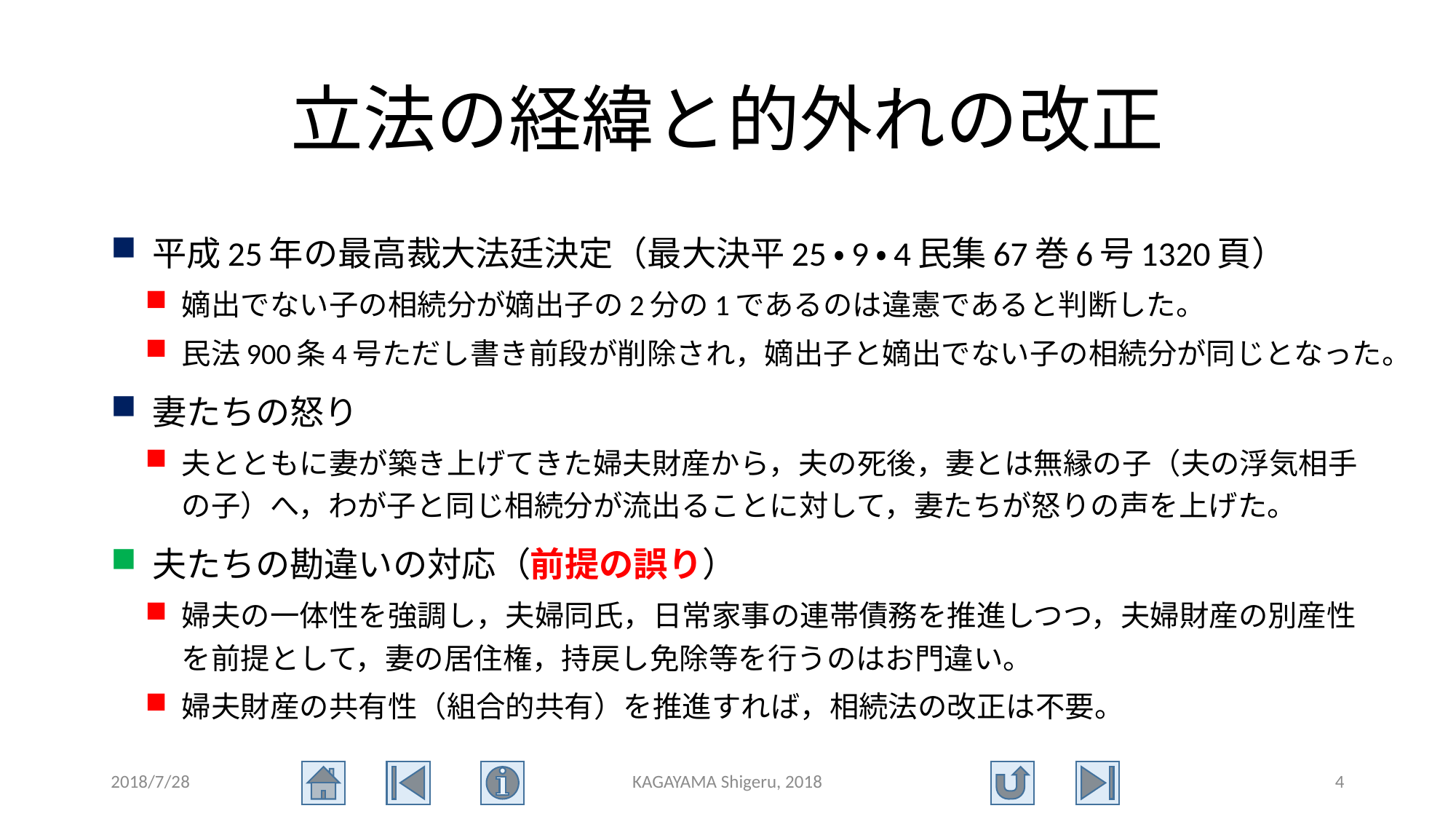

# 立法の経緯と的外れの改正
平成25年の最高裁大法廷決定（最大決平25・9・4民集67巻6号1320頁）
嫡出でない子の相続分が嫡出子の2分の1であるのは違憲であると判断した。
民法900条4号ただし書き前段が削除され，嫡出子と嫡出でない子の相続分が同じとなった。
妻たちの怒り
夫とともに妻が築き上げてきた婦夫財産から，夫の死後，妻とは無縁の子（夫の浮気相手の子）へ，わが子と同じ相続分が流出ることに対して，妻たちが怒りの声を上げた。
夫たちの勘違いの対応（前提の誤り）
婦夫の一体性を強調し，夫婦同氏，日常家事の連帯債務を推進しつつ，夫婦財産の別産性を前提として，妻の居住権，持戻し免除等を行うのはお門違い。
婦夫財産の共有性（組合的共有）を推進すれば，相続法の改正は不要。
2018/7/28
KAGAYAMA Shigeru, 2018
4